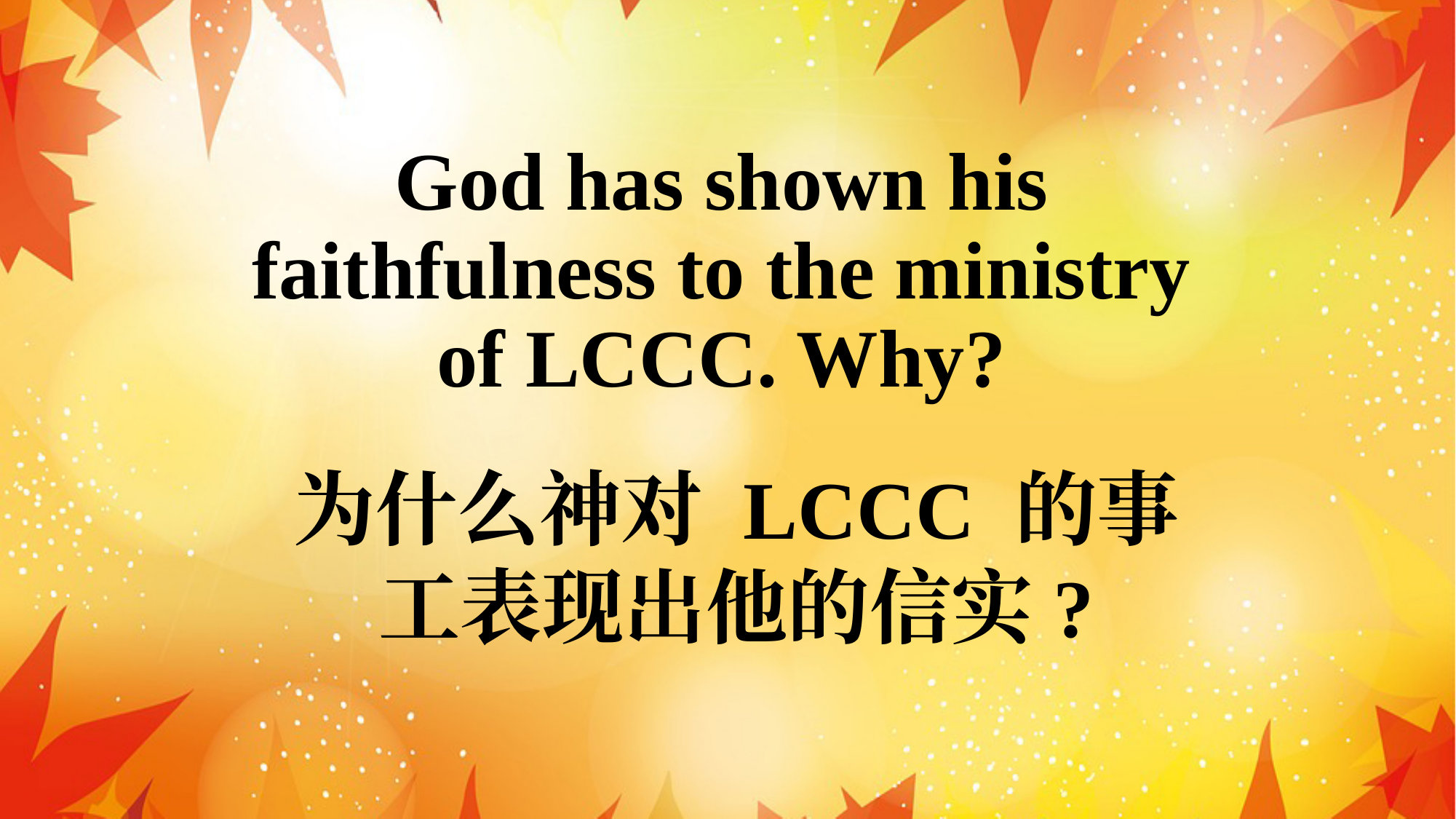

God has shown his faithfulness to the ministry of LCCC. Why?
为什么神对 LCCC 的事工表现出他的信实?